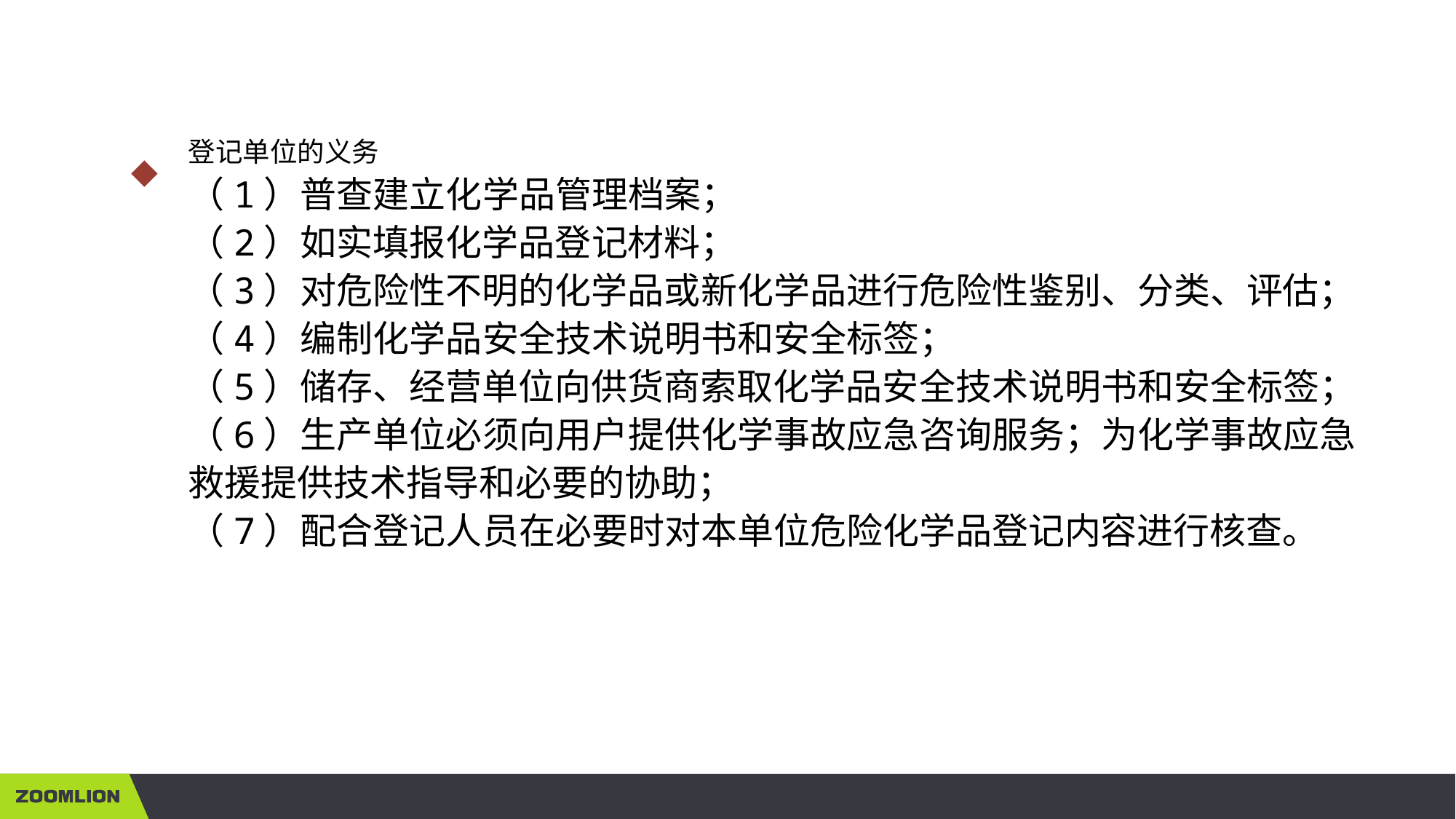

登记单位的义务
（1）普查建立化学品管理档案；
（2）如实填报化学品登记材料；
（3）对危险性不明的化学品或新化学品进行危险性鉴别、分类、评估；
（4）编制化学品安全技术说明书和安全标签；
（5）储存、经营单位向供货商索取化学品安全技术说明书和安全标签；
（6）生产单位必须向用户提供化学事故应急咨询服务；为化学事故应急救援提供技术指导和必要的协助；
（7）配合登记人员在必要时对本单位危险化学品登记内容进行核查。
◆